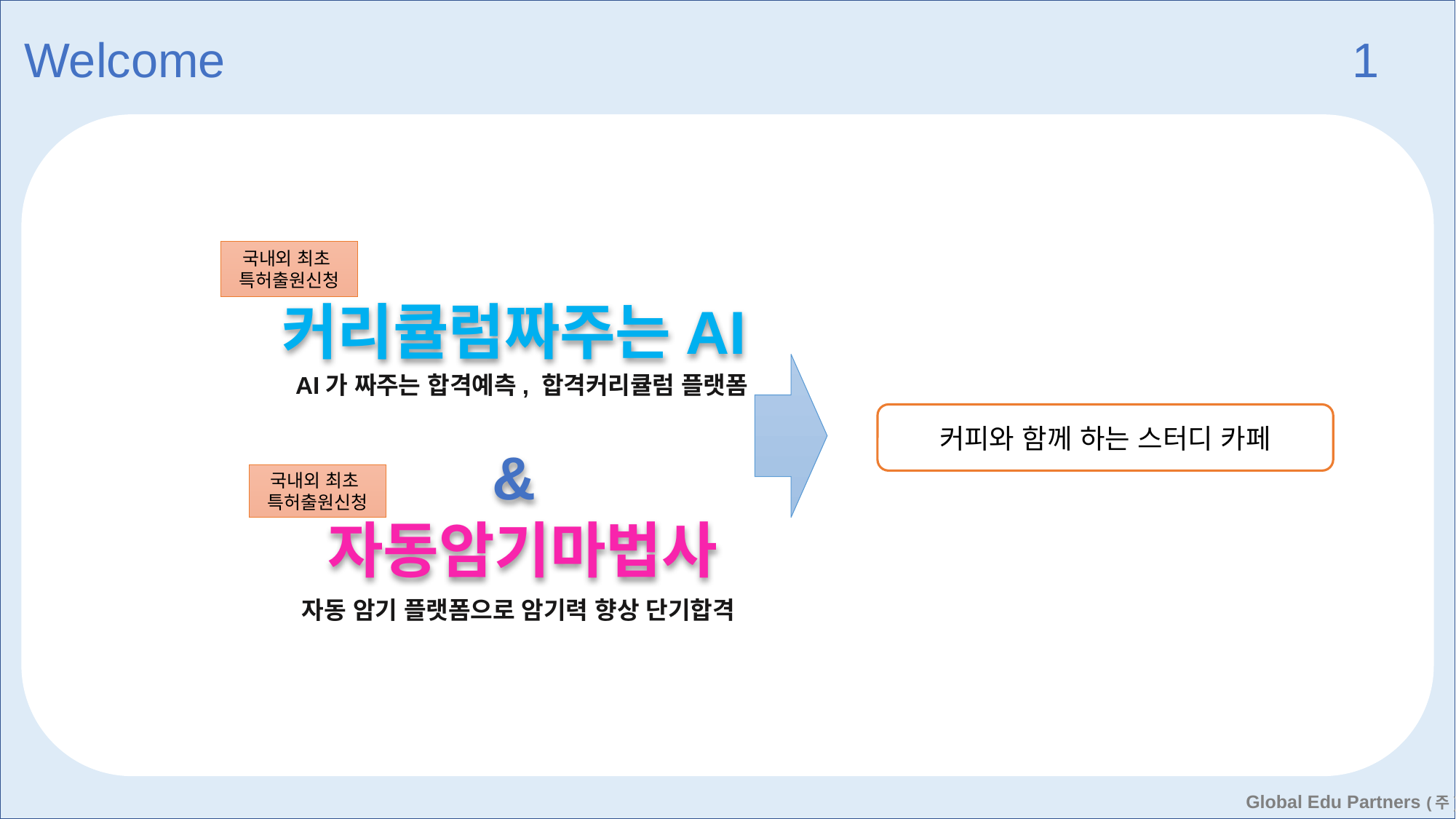

Welcome                                                                                    1
#

국내외 최초
특허출원신청
커리큘럼짜주는AI

&
자동암기마법사

AI가 짜주는 합격예측, 합격커리큘럼 플랫폼
커피와 함께 하는 스터디 카페
국내외 최초
특허출원신청
자동 암기 플랫폼으로 암기력 향상 단기합격

Global Edu Partners (주)